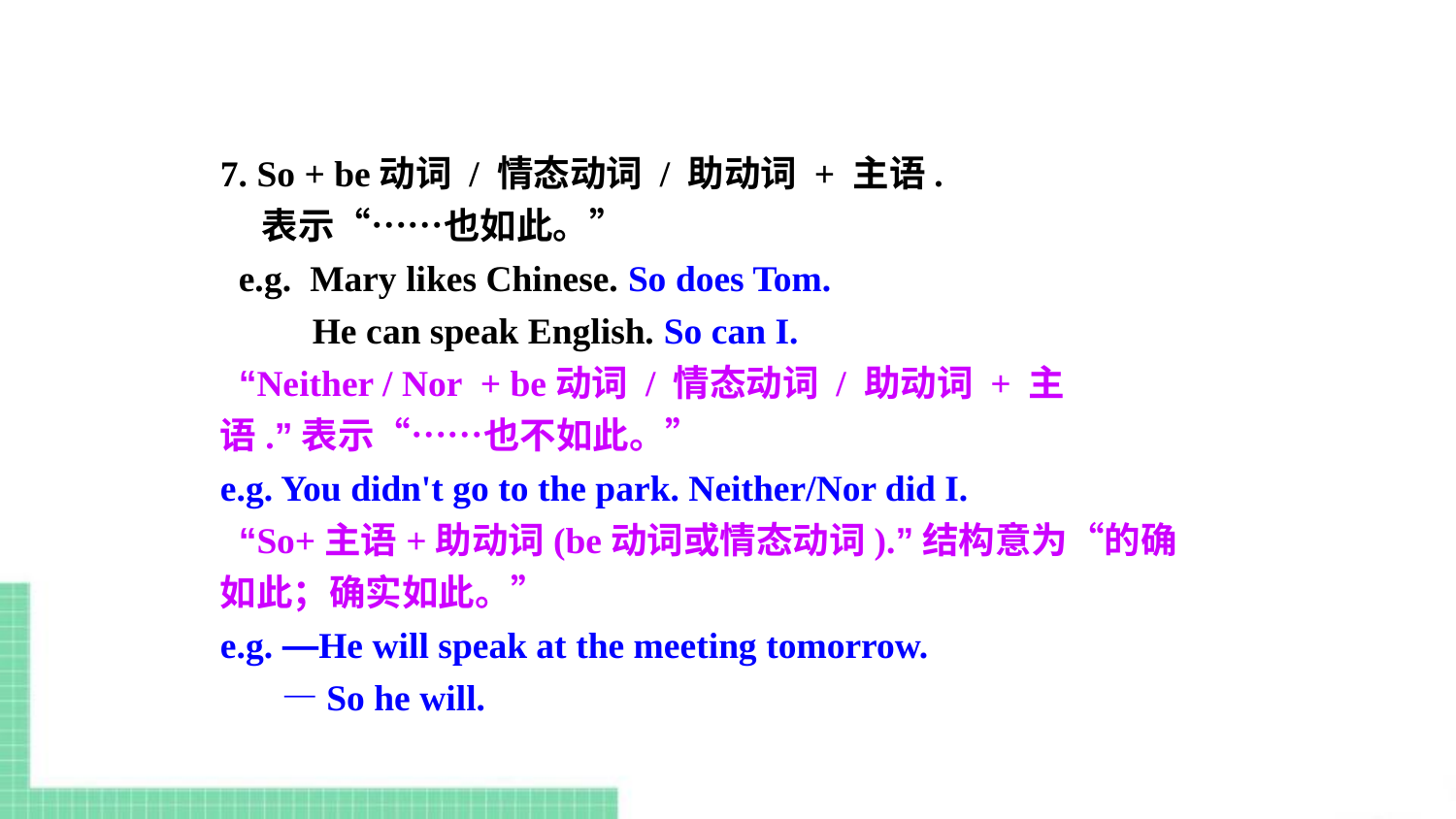

7. So + be动词 / 情态动词 / 助动词 + 主语.
    表示“……也如此。”
  e.g.  Mary likes Chinese. So does Tom.
          He can speak English. So can I.
  “Neither / Nor  + be动词 / 情态动词 / 助动词 + 主语.”表示“……也不如此。”
e.g. You didn't go to the park. Neither/Nor did I.
  “So+主语+助动词(be动词或情态动词).”结构意为“的确如此；确实如此。”
e.g. —He will speak at the meeting tomorrow.
　   —So he will.